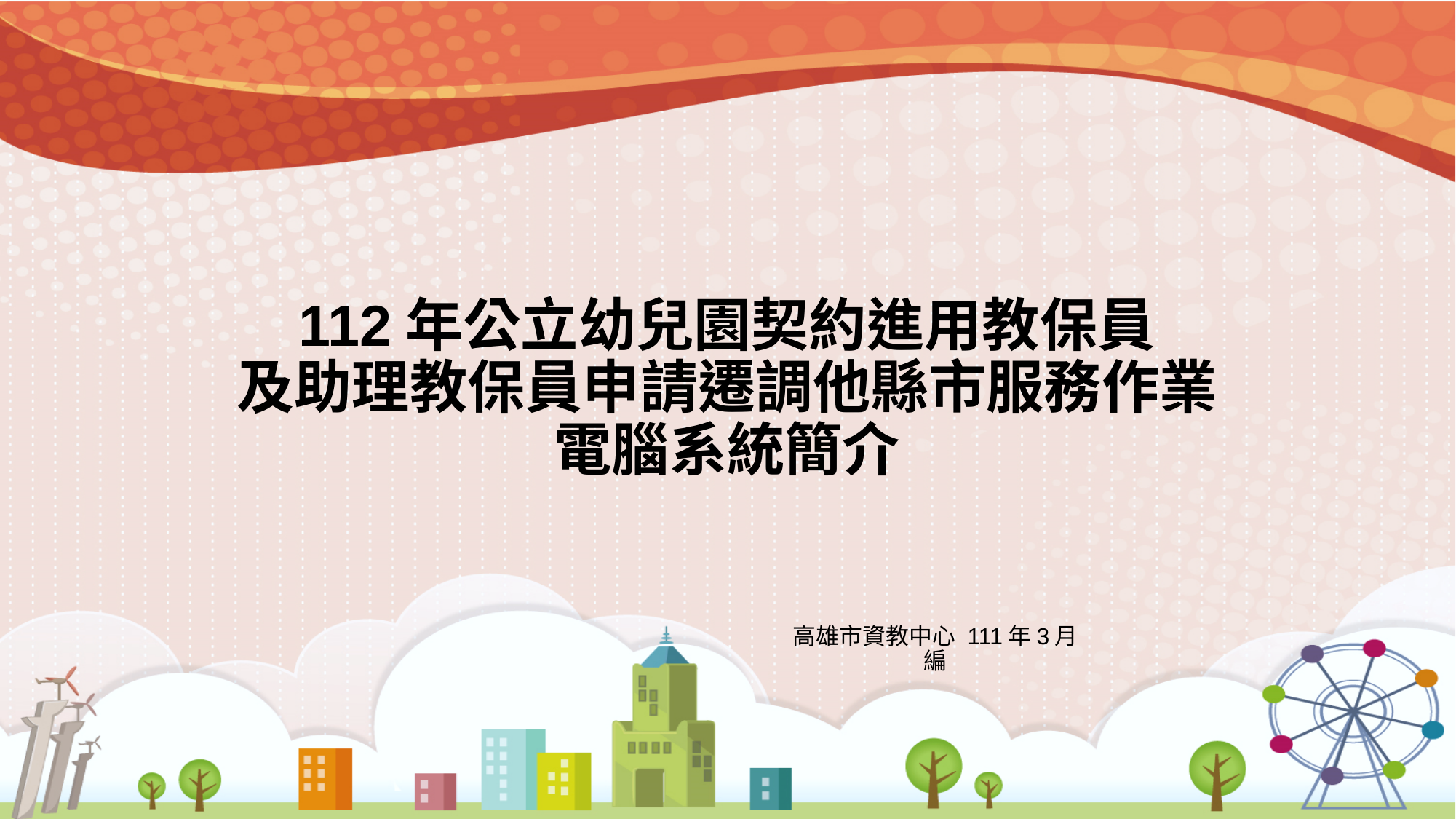

# 112年公立幼兒園契約進用教保員 及助理教保員申請遷調他縣市服務作業 電腦系統簡介
高雄市資教中心 111年3月編